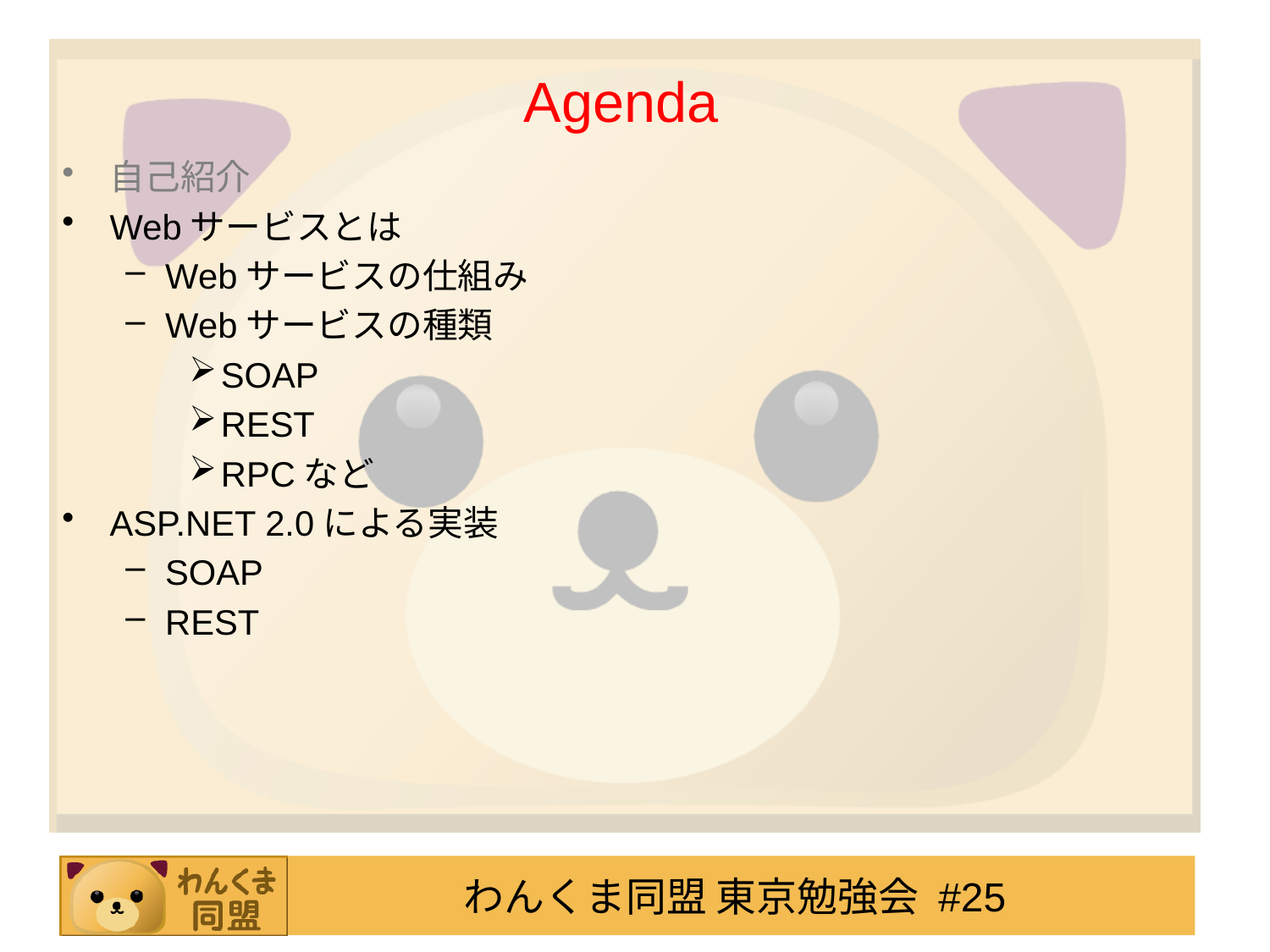

# Agenda
自己紹介
Webサービスとは
Webサービスの仕組み
Webサービスの種類
SOAP
REST
RPCなど
ASP.NET 2.0による実装
SOAP
REST